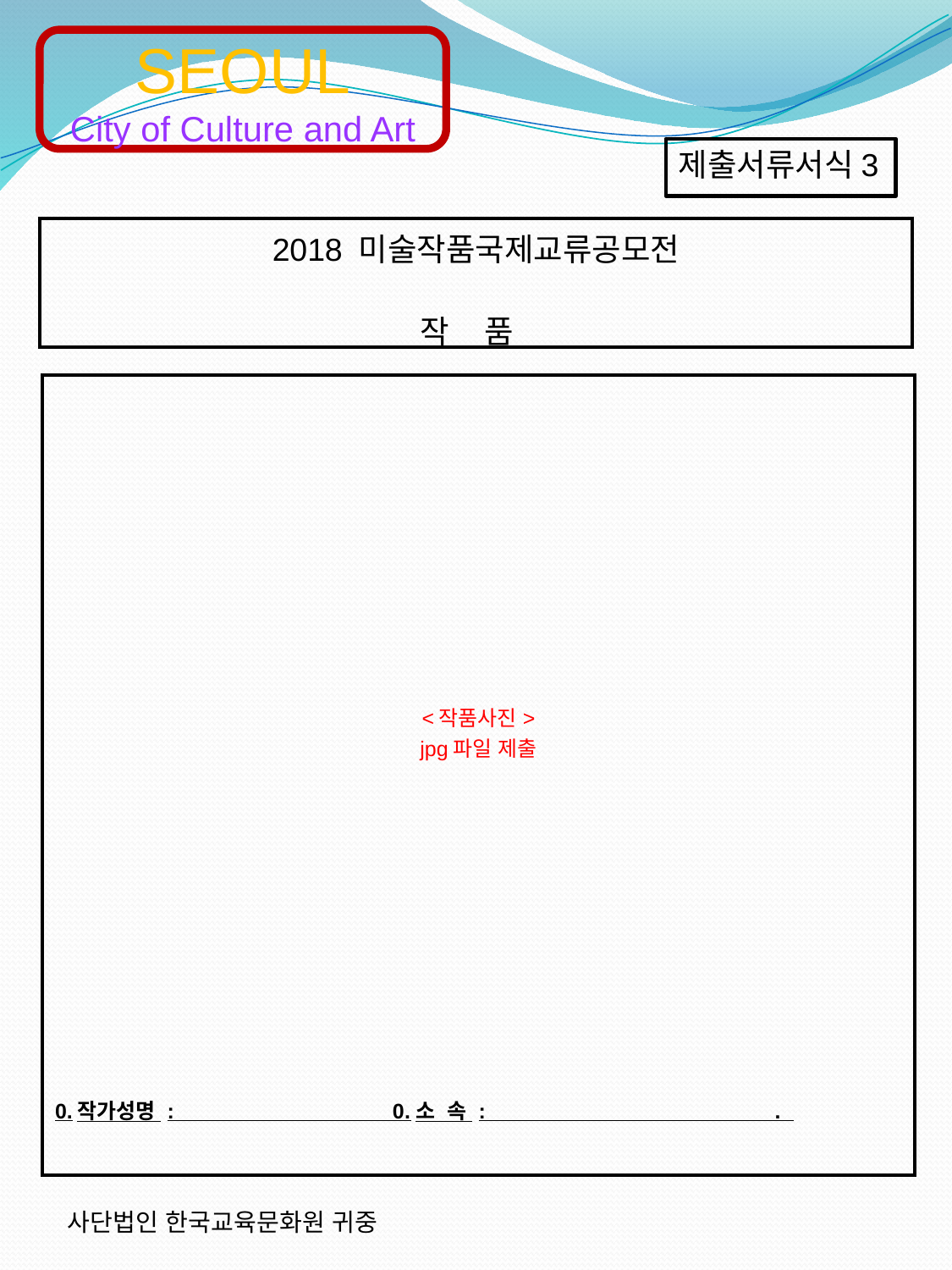

SEOUL
City of Culture and Art
제출서류서식3

| 2018 미술작품국제교류공모전 작 품 |
| --- |
| <작품사진> jpg파일 제출 0.작가성명 : 0.소 속 : . |
| --- |
사단법인 한국교육문화원 귀중